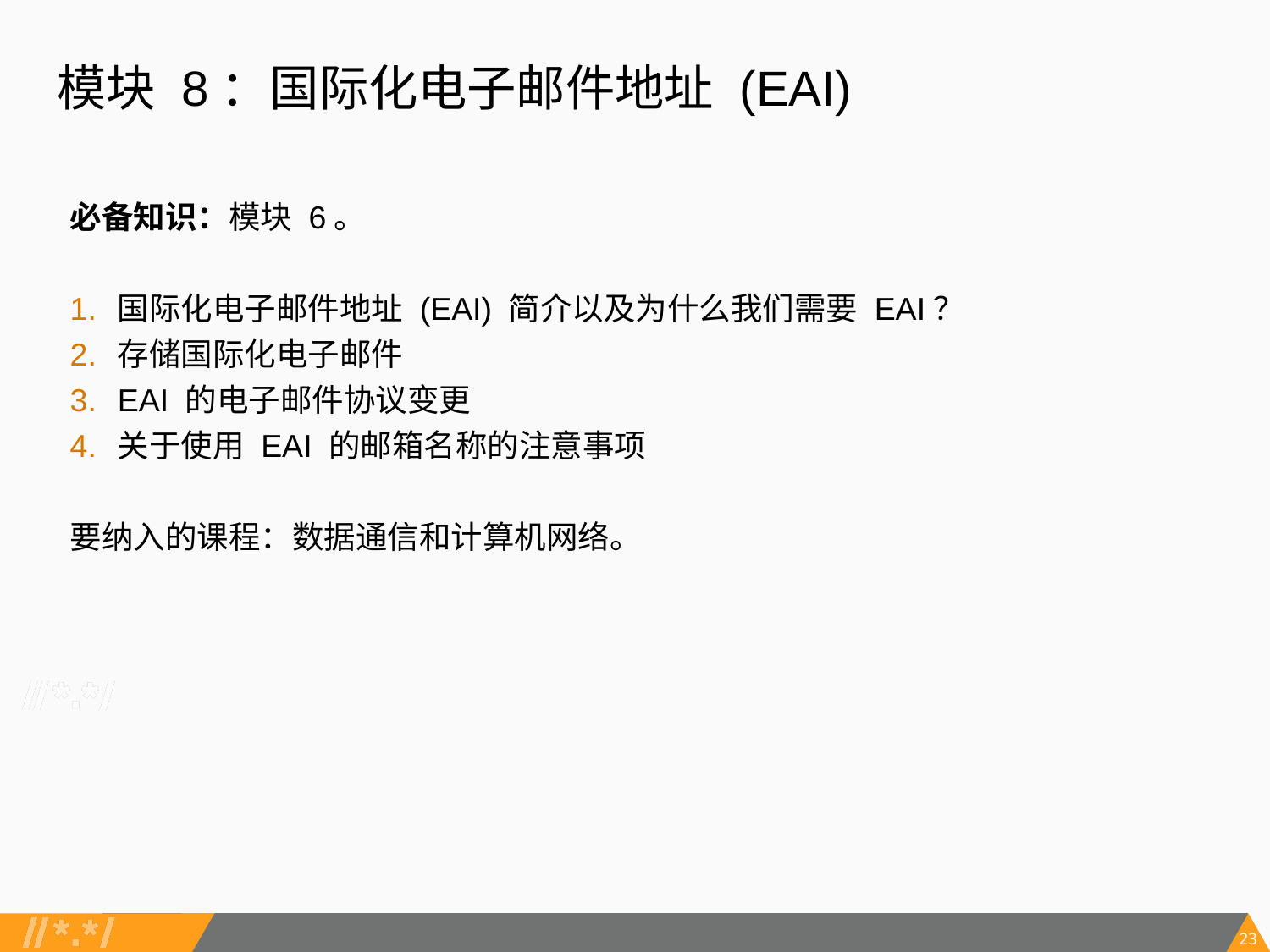

# 模块 8：国际化电子邮件地址 (EAI)
必备知识：模块 6。

国际化电子邮件地址 (EAI) 简介以及为什么我们需要 EAI？
存储国际化电子邮件
EAI 的电子邮件协议变更
关于使用 EAI 的邮箱名称的注意事项

要纳入的课程：数据通信和计算机网络。